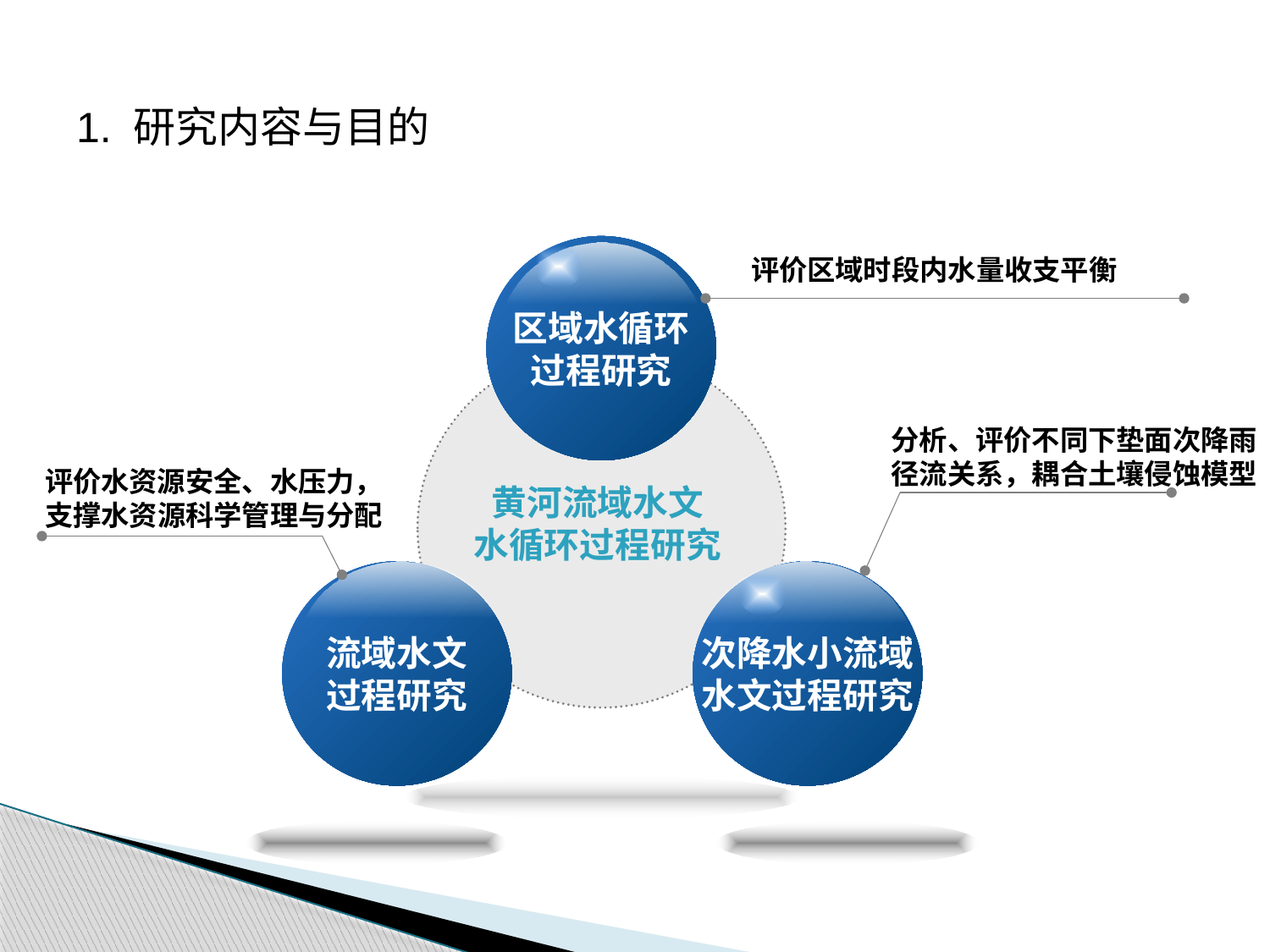

1. 研究内容与目的
区域水循环
过程研究

黄河流域水文
水循环过程研究

流域水文
过程研究
次降水小流域
水文过程研究

评价区域时段内水量收支平衡
分析、评价不同下垫面次降雨
径流关系，耦合土壤侵蚀模型
评价水资源安全、水压力，支撑水资源科学管理与分配